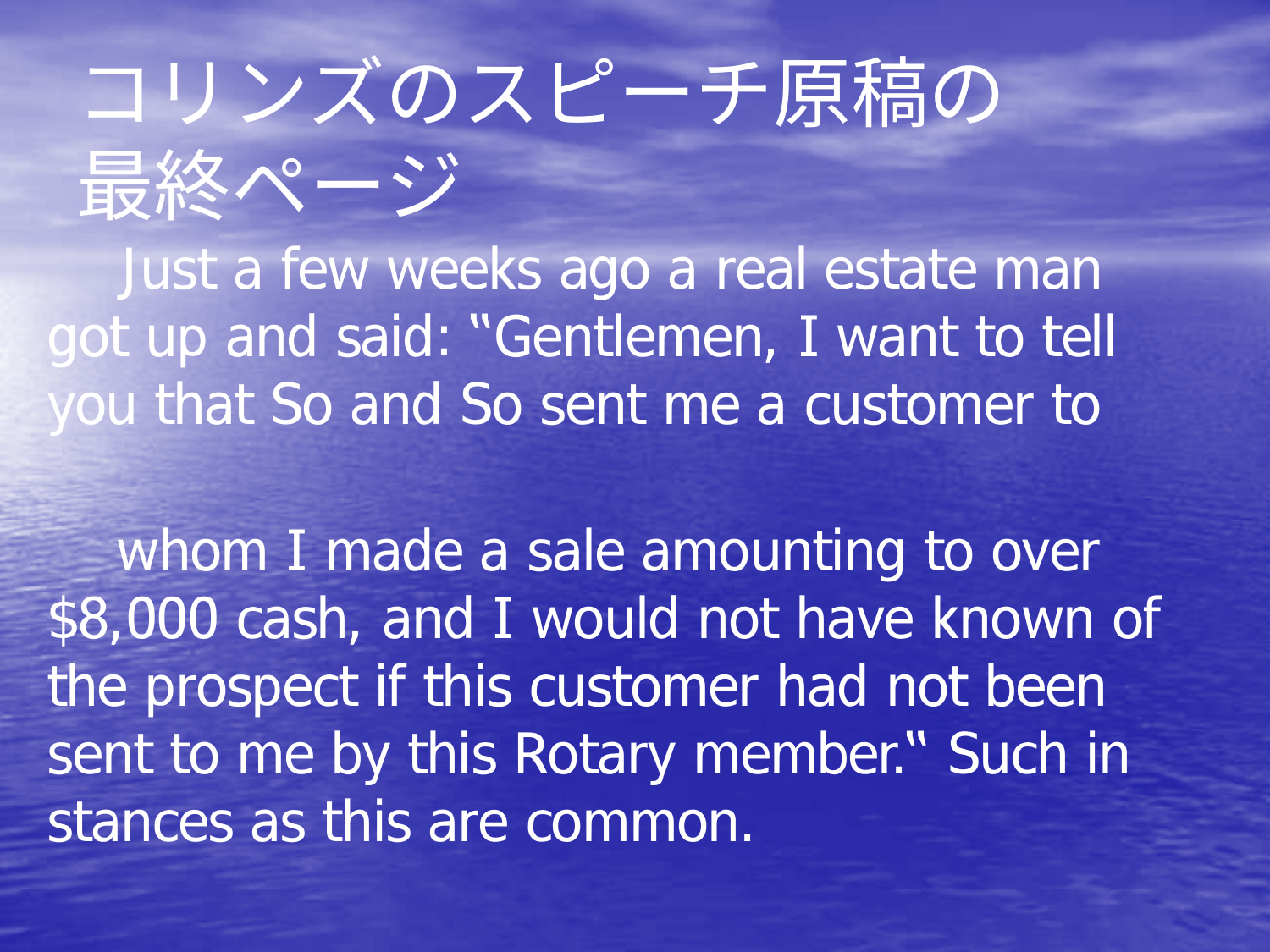

# コリンズのスピーチ原稿の 最終ページ
　Just a few weeks ago a real estate man got up and said: “Gentlemen, I want to tell　you that So and So sent me a customer to
　whom I made a sale amounting to over $8,000 cash, and I would not have known of the prospect if this customer had not been sent to me by this Rotary member.“ Such in stances as this are common.